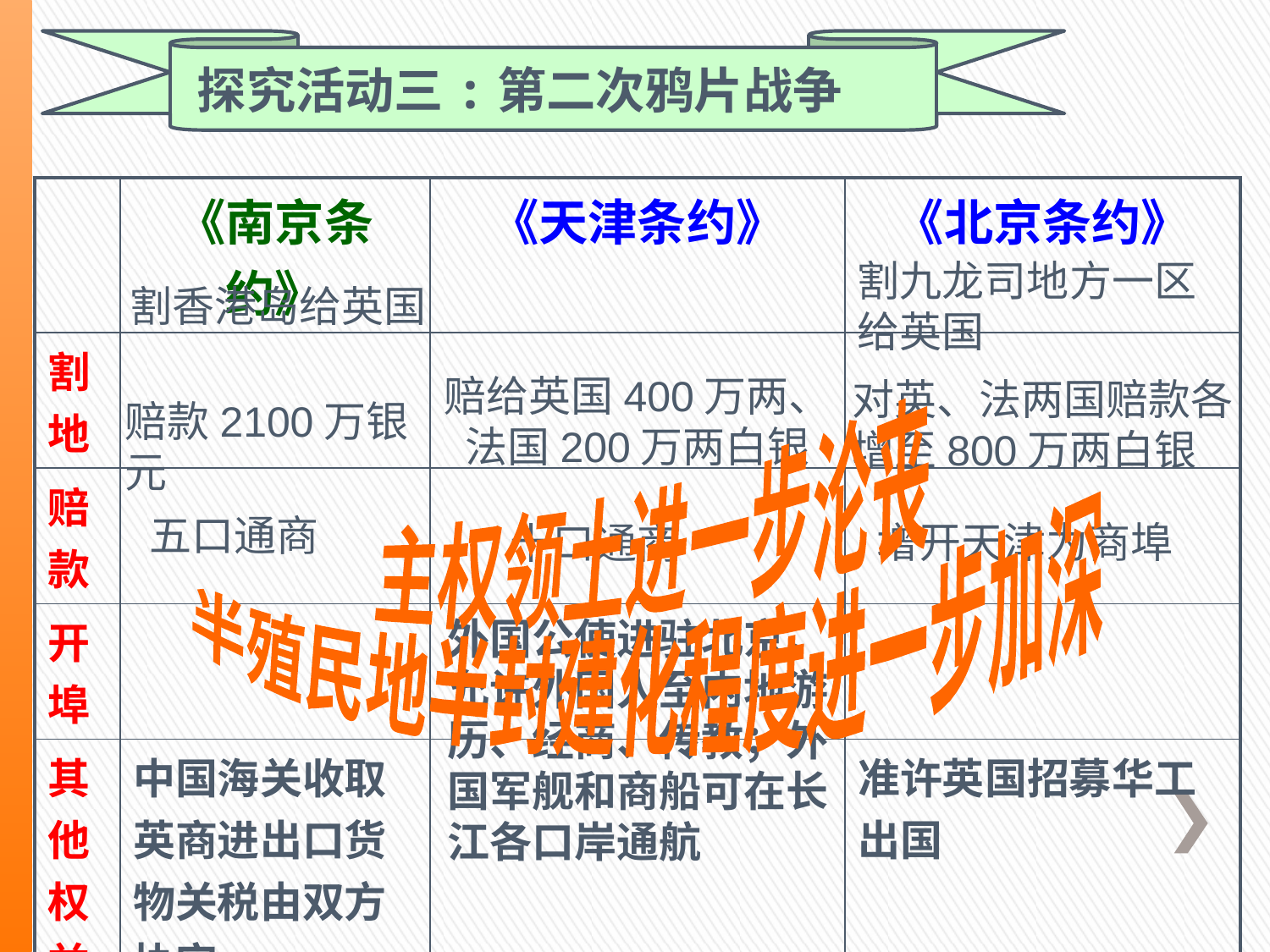

探究活动三:第二次鸦片战争

|  | 《南京条约》 | 《天津条约》 | 《北京条约》 |
| --- | --- | --- | --- |
| 割地 |  |  |  |
| 赔款 |  |  |  |
| 开埠 |  |  |  |
| 其他权益 | 中国海关收取英商进出口货物关税由双方协定 |  | 准许英国招募华工出国 |
割九龙司地方一区给英国
割香港岛给英国
主权领土进一步沦丧
半殖民地半封建化程度进一步加深
赔给英国400万两、法国200万两白银
对英、法两国赔款各增至800万两白银
赔款2100万银元
五口通商
增开天津为商埠
十口通商
外国公使进驻北京。允许外国人至内地游历、经商、传教；外国军舰和商船可在长江各口岸通航